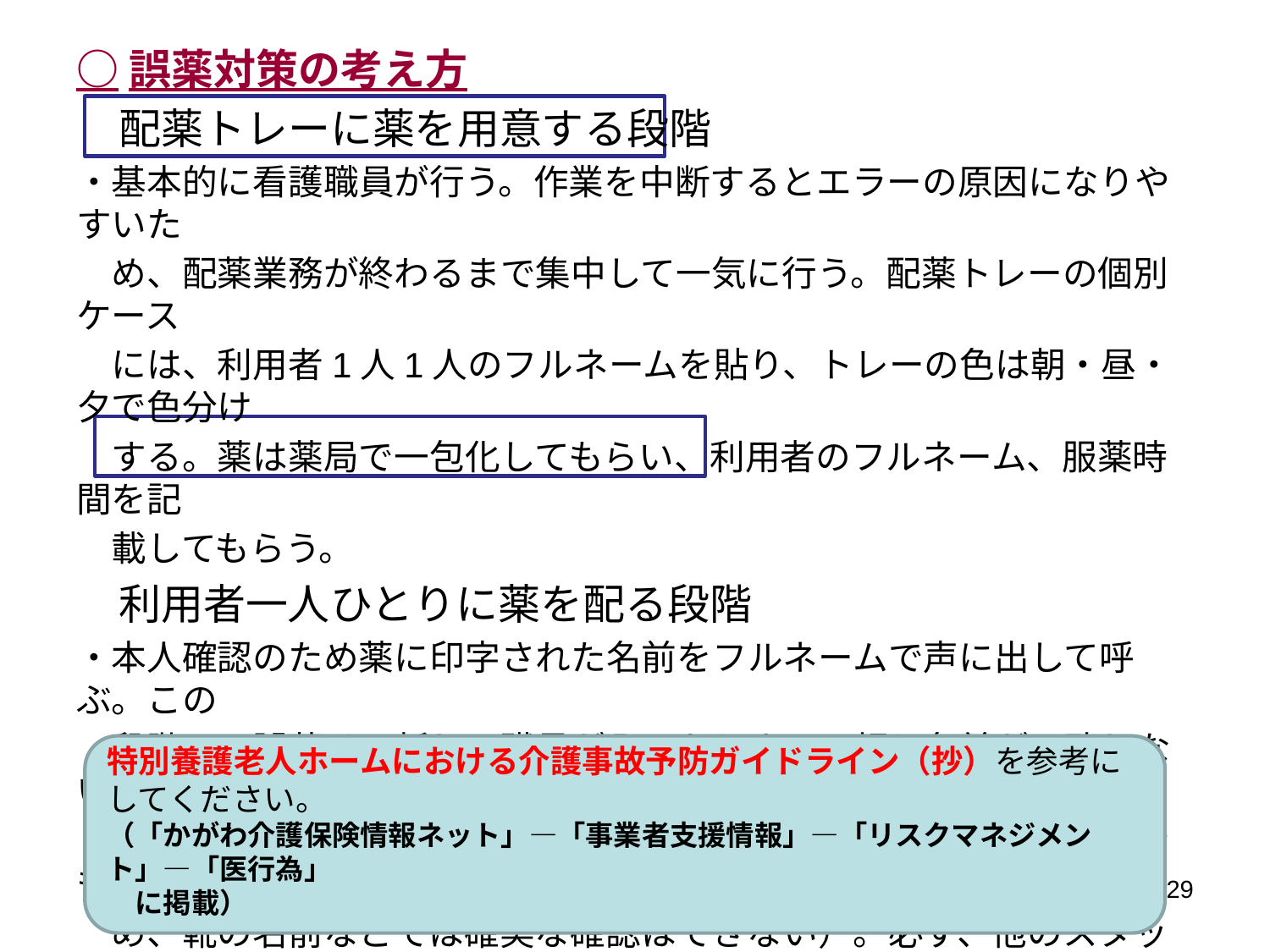

○誤薬対策の考え方
　配薬トレーに薬を用意する段階
・基本的に看護職員が行う。作業を中断するとエラーの原因になりやすいた
　め、配薬業務が終わるまで集中して一気に行う。配薬トレーの個別ケース
　には、利用者1人1人のフルネームを貼り、トレーの色は朝・昼・夕で色分け
　する。薬は薬局で一包化してもらい、利用者のフルネーム、服薬時間を記
　載してもらう。
　利用者一人ひとりに薬を配る段階
・本人確認のため薬に印字された名前をフルネームで声に出して呼ぶ。この
　段階での誤薬は、新しい職員が入ったときに、顔と名前が一致しないこと
　などによって起こりやすくなる（他の利用者の靴をはいている場合もあるた
　め、靴の名前などでは確実な確認はできない）。必ず、他のスタッフに聞こ
　える声で呼称する。

特別養護老人ホームにおける介護事故予防ガイドライン（抄）を参考にしてください。
（「かがわ介護保険情報ネット」―「事業者支援情報」―「リスクマネジメント」―「医行為」
　に掲載）

29